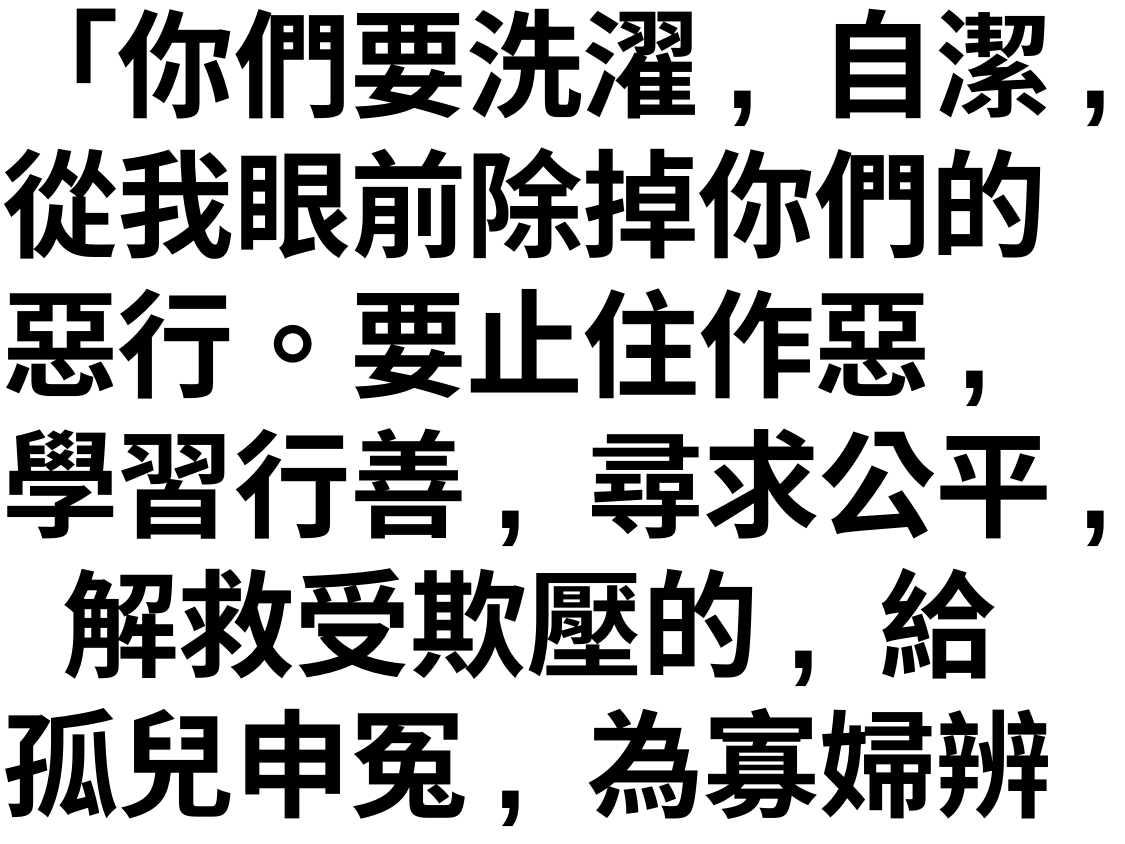

「你們要洗濯, 自潔,從我眼前除掉你們的惡行。要止住作惡,學習行善, 尋求公平, 解救受欺壓的, 給孤兒申冤, 為寡婦辨屈。」